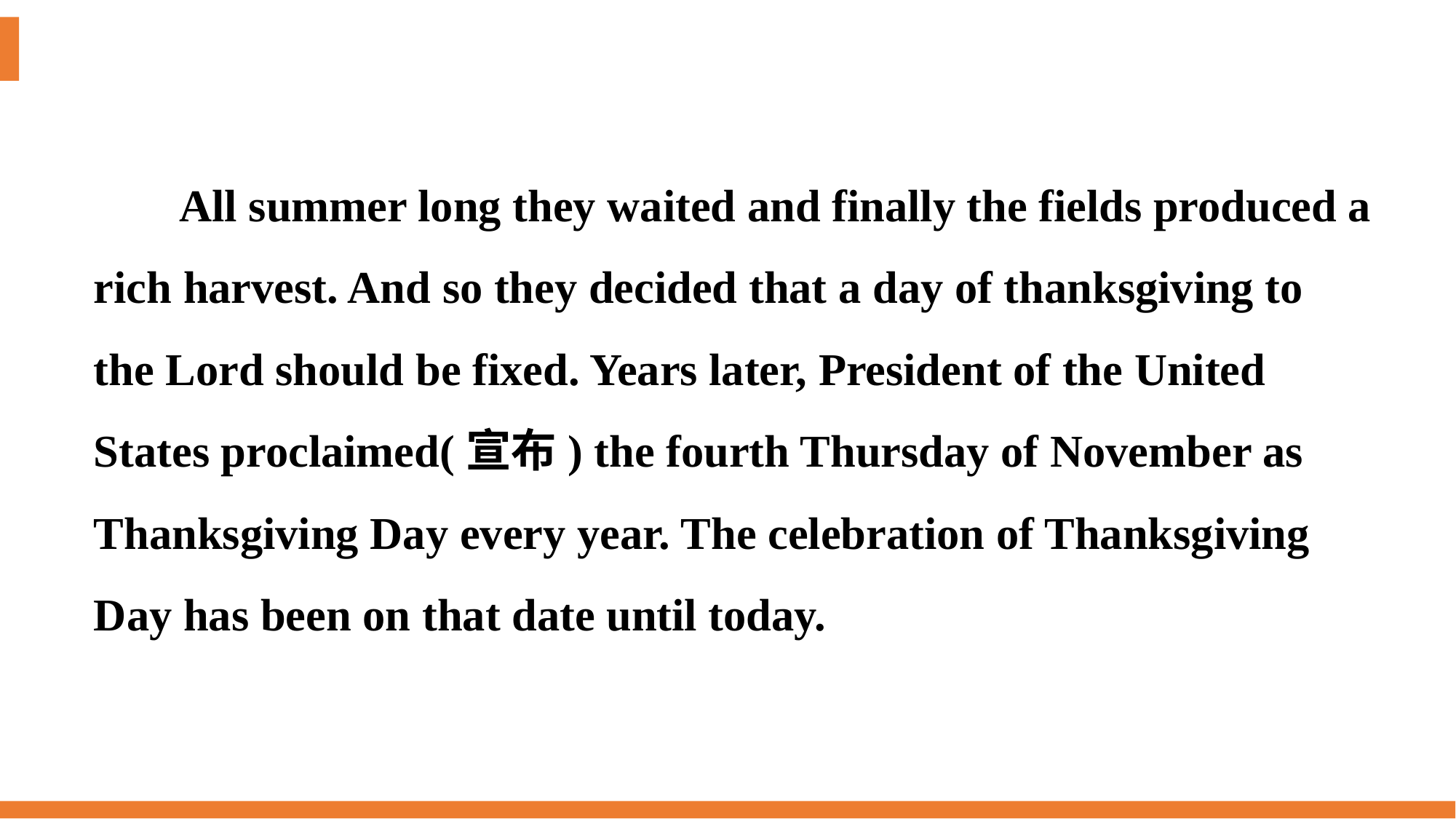

All summer long they waited and finally the fields produced a rich harvest. And so they decided that a day of thanksgiving to the Lord should be fixed. Years later, President of the United States proclaimed(宣布) the fourth Thursday of November as Thanksgiving Day every year. The celebration of Thanksgiving Day has been on that date until today.